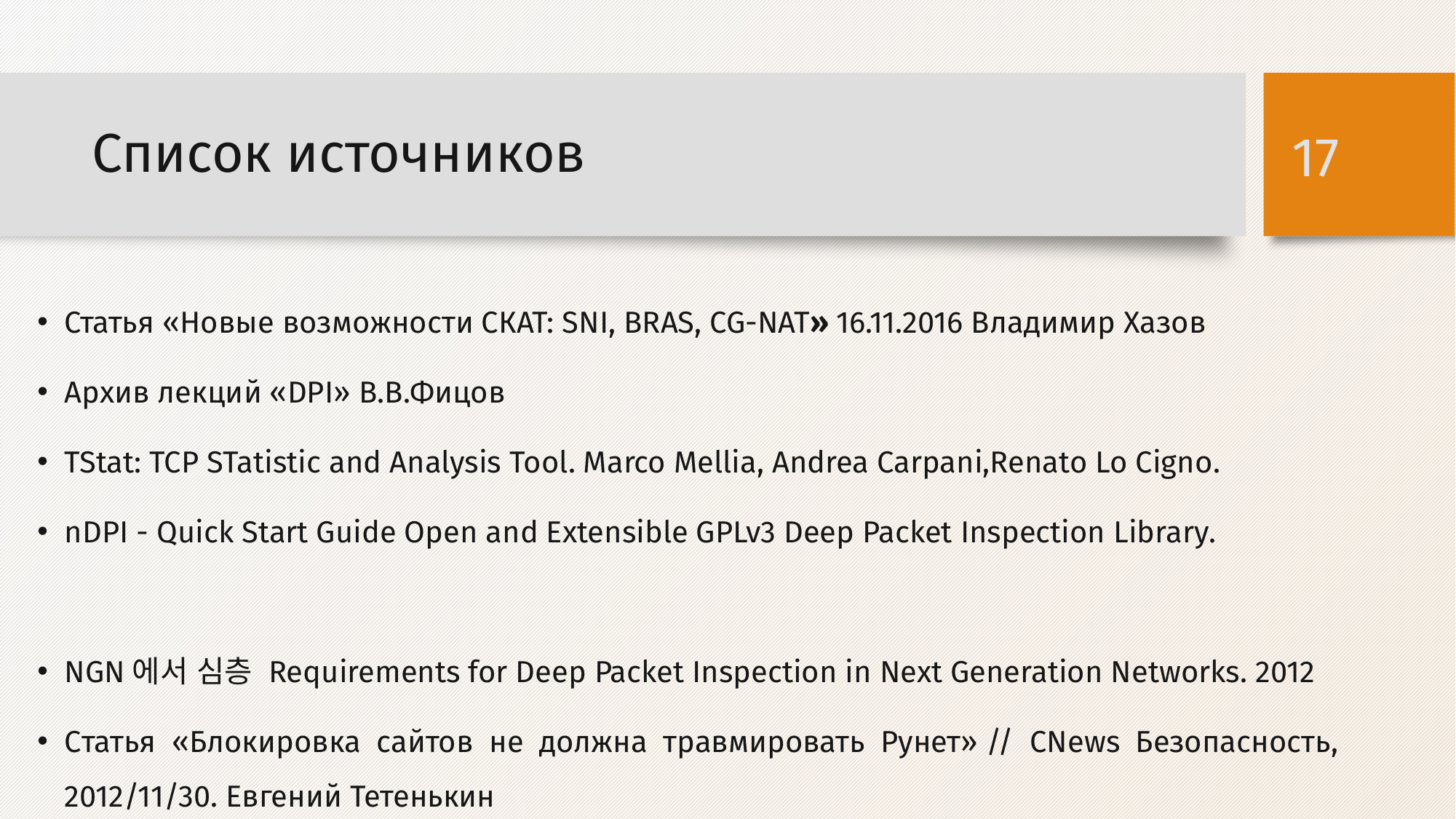

# Список источников
17
Статья «Новые возможности СКАТ: SNI, BRAS, CG-NAT» 16.11.2016 Владимир Хазов
Архив лекций «DPI» В.В.Фицов
TStat: TCP STatistic and Analysis Tool. Marco Mellia, Andrea Carpani,Renato Lo Cigno.
nDPI - Quick Start Guide Open and Extensible GPLv3 Deep Packet Inspection Library.

NGN에서 심층 Requirements for Deep Packet Inspection in Next Generation Networks. 2012
Cтатья «Блокировка сайтов не должна травмировать Рунет» // CNews Безопасность, 2012/11/30. Евгений Тетенькин